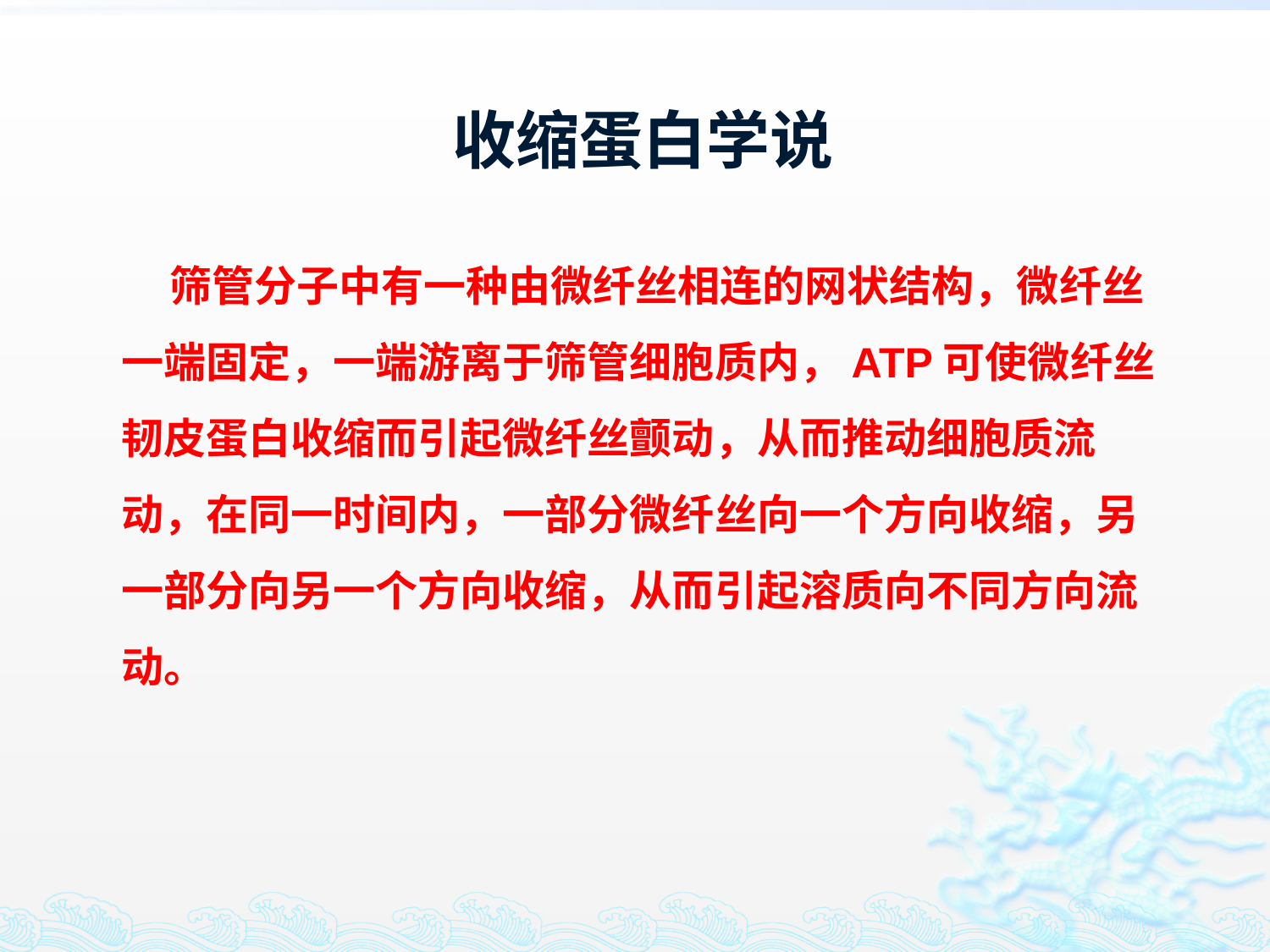

# 收缩蛋白学说
    筛管分子中有一种由微纤丝相连的网状结构，微纤丝一端固定，一端游离于筛管细胞质内，ATP可使微纤丝韧皮蛋白收缩而引起微纤丝颤动，从而推动细胞质流动，在同一时间内，一部分微纤丝向一个方向收缩，另一部分向另一个方向收缩，从而引起溶质向不同方向流动。